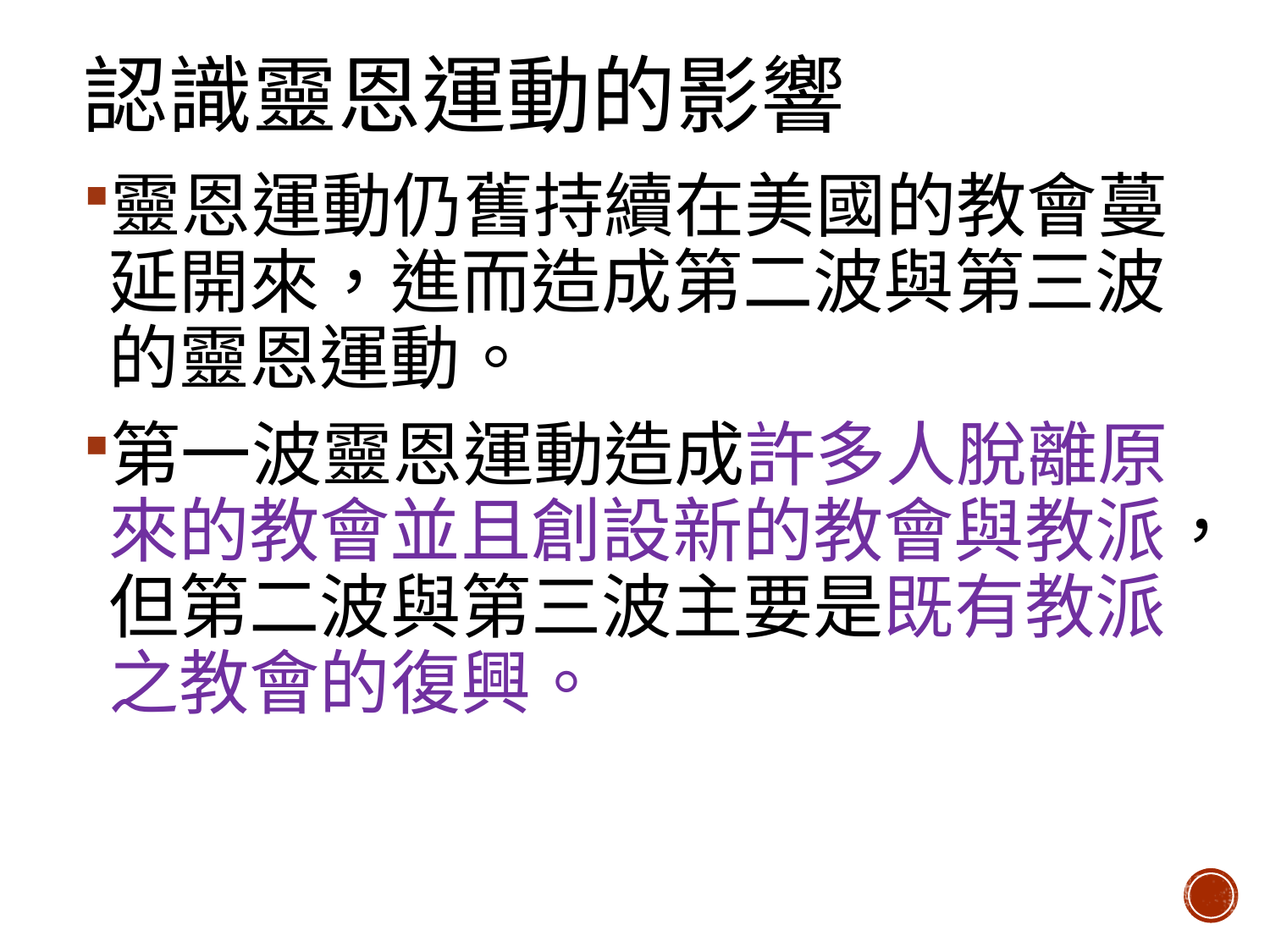

# 認識靈恩運動的影響
靈恩運動仍舊持續在美國的教會蔓延開來，進而造成第二波與第三波的靈恩運動。
第一波靈恩運動造成許多人脫離原來的教會並且創設新的教會與教派，但第二波與第三波主要是既有教派之教會的復興。